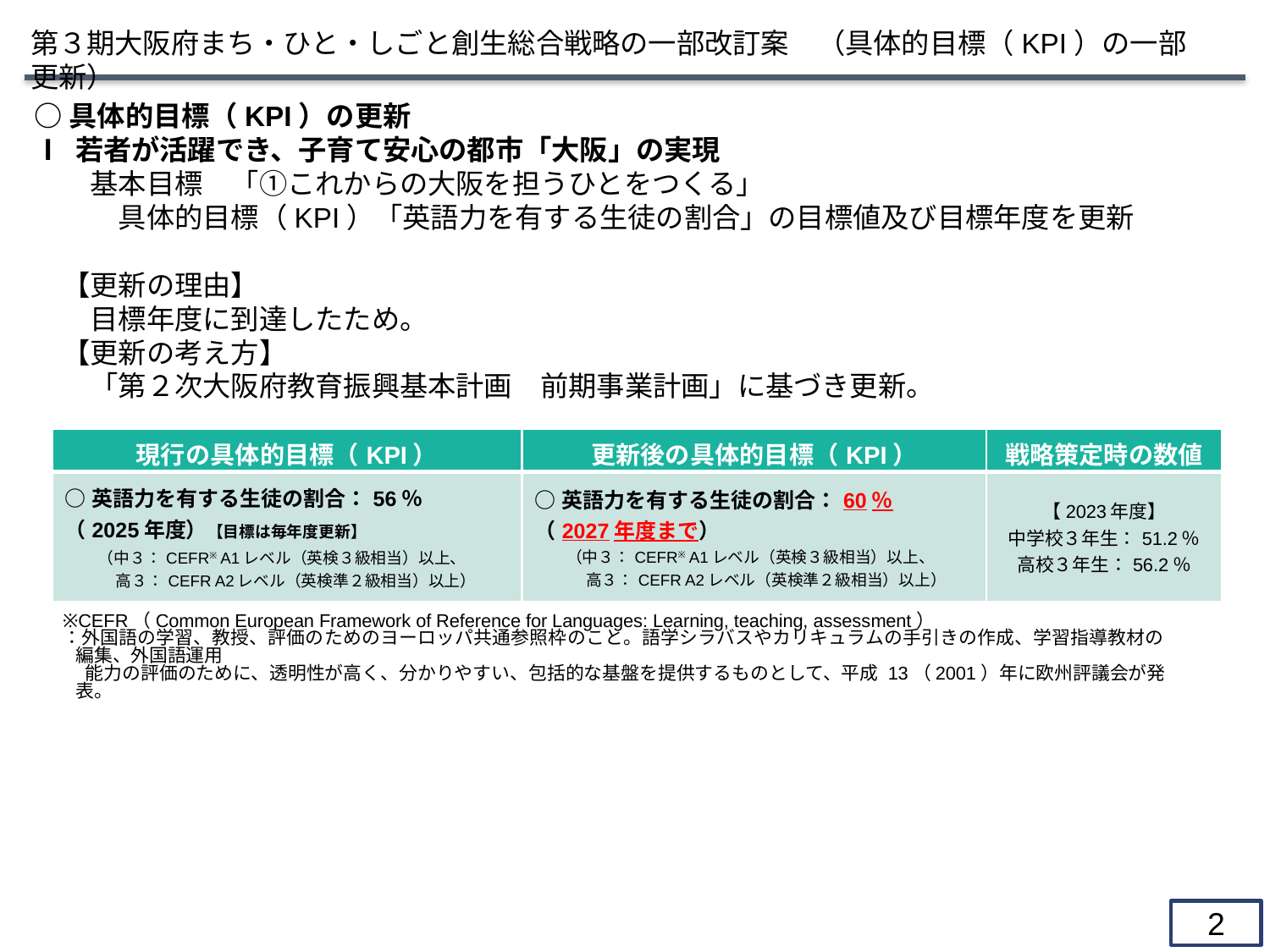

第３期大阪府まち・ひと・しごと創生総合戦略の一部改訂案　（具体的目標（KPI）の一部更新）
○具体的目標（KPI）の更新
Ⅰ 若者が活躍でき、子育て安心の都市「大阪」の実現
　　基本目標　「①これからの大阪を担うひとをつくる」
　　　具体的目標（KPI）「英語力を有する生徒の割合」の目標値及び目標年度を更新

　【更新の理由】
　　目標年度に到達したため。
　【更新の考え方】
　　「第２次大阪府教育振興基本計画　前期事業計画」に基づき更新。

| 現行の具体的目標（KPI） | 更新後の具体的目標（KPI） | 戦略策定時の数値 |
| --- | --- | --- |
| ○英語力を有する生徒の割合：56％ （2025年度）【目標は毎年度更新】 　　（中３：CEFR※ A1レベル（英検３級相当）以上、 　　　 高３：CEFR A2レベル（英検準２級相当）以上） | ○英語力を有する生徒の割合：60％ （2027年度まで） 　　（中３：CEFR※ A1レベル（英検３級相当）以上、 　　　 高３：CEFR A2レベル（英検準２級相当）以上） | 【2023年度】 中学校３年生：51.2％ 高校３年生：56.2％ |
※CEFR（Common European Framework of Reference for Languages: Learning, teaching, assessment）
：外国語の学習、教授、評価のためのヨーロッパ共通参照枠のこと。語学シラバスやカリキュラムの手引きの作成、学習指導教材の編集、外国語運用
　 能力の評価のために、透明性が高く、分かりやすい、包括的な基盤を提供するものとして、平成 13（2001）年に欧州評議会が発表。
2